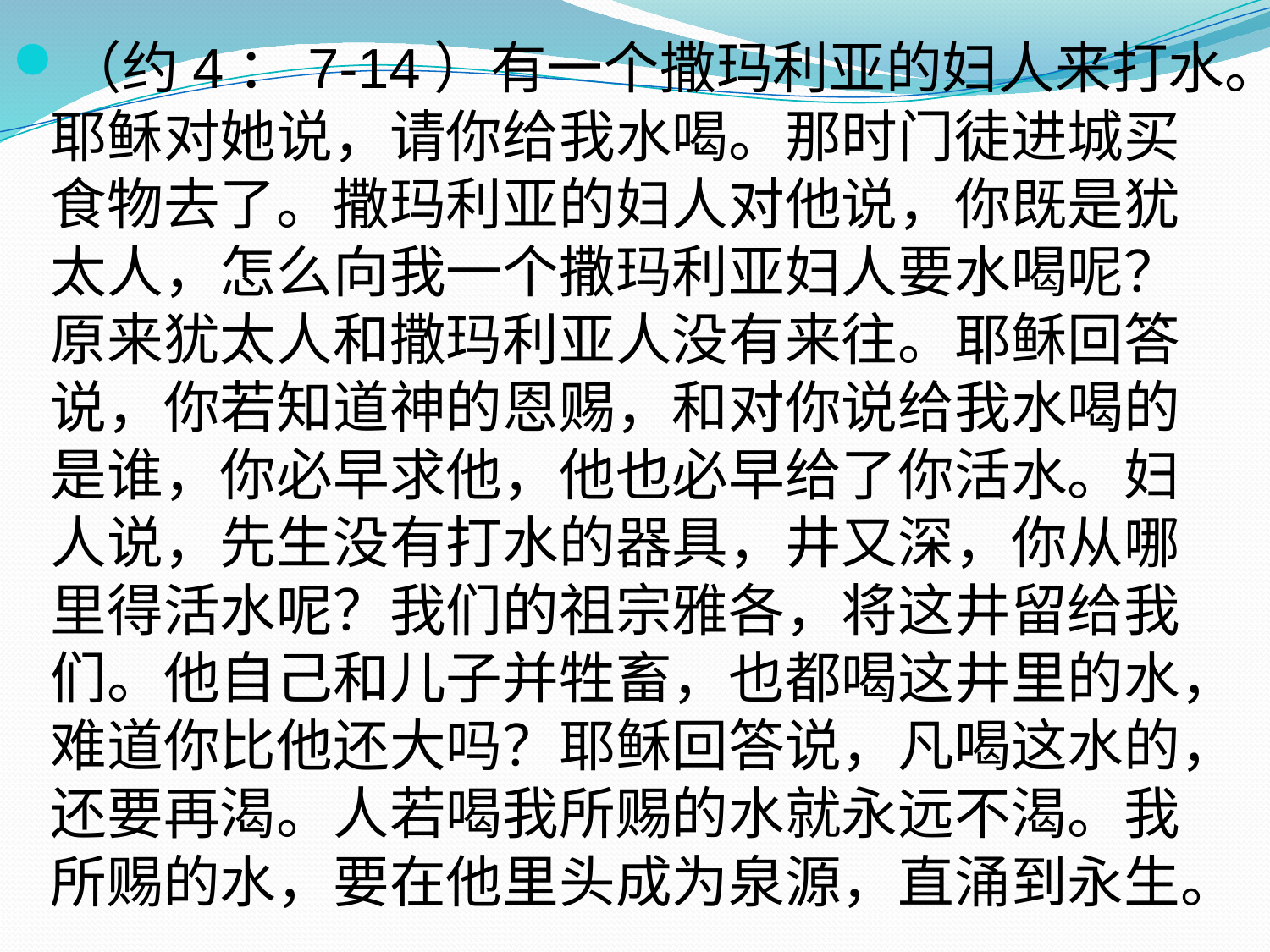

#
（约4：7-14）有一个撒玛利亚的妇人来打水。耶稣对她说，请你给我水喝。那时门徒进城买食物去了。撒玛利亚的妇人对他说，你既是犹太人，怎么向我一个撒玛利亚妇人要水喝呢？原来犹太人和撒玛利亚人没有来往。耶稣回答说，你若知道神的恩赐，和对你说给我水喝的是谁，你必早求他，他也必早给了你活水。妇人说，先生没有打水的器具，井又深，你从哪里得活水呢？我们的祖宗雅各，将这井留给我们。他自己和儿子并牲畜，也都喝这井里的水，难道你比他还大吗？耶稣回答说，凡喝这水的，还要再渴。人若喝我所赐的水就永远不渴。我所赐的水，要在他里头成为泉源，直涌到永生。